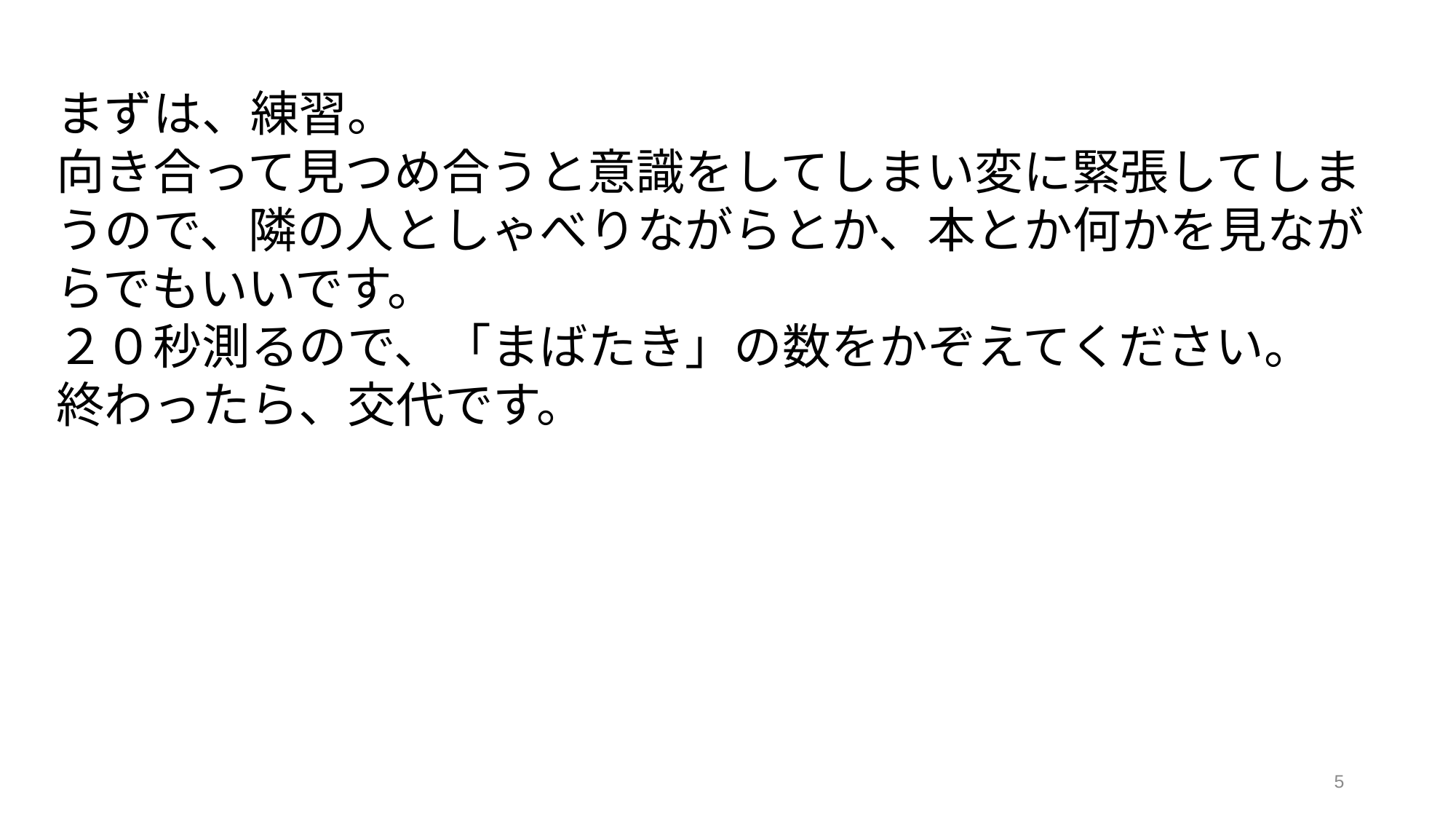

まずは、練習。
向き合って見つめ合うと意識をしてしまい変に緊張してしまうので、隣の人としゃべりながらとか、本とか何かを見ながらでもいいです。
２０秒測るので、「まばたき」の数をかぞえてください。
終わったら、交代です。
5